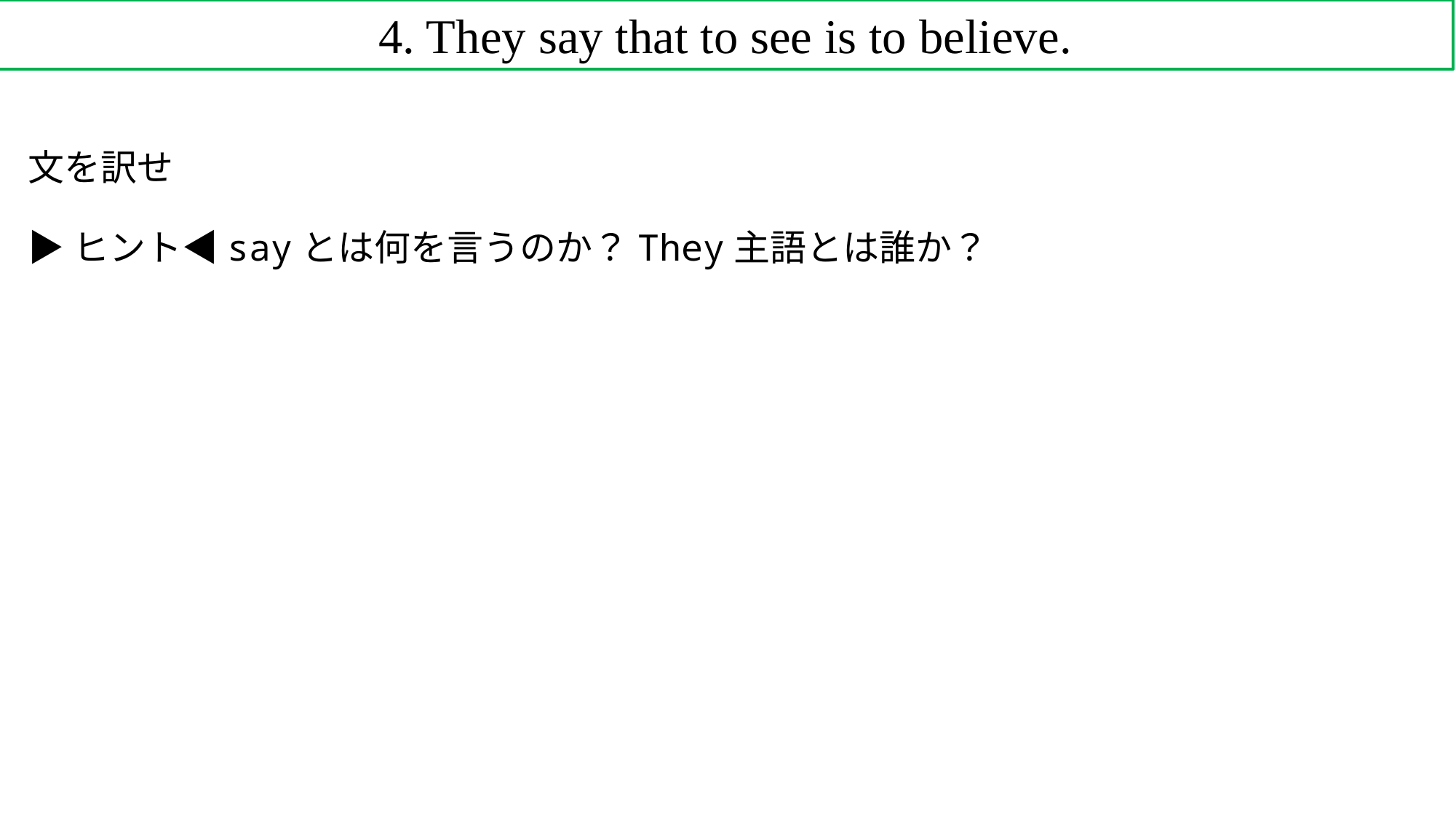

4. They say that to see is to believe.
文を訳せ
▶ヒント◀sayとは何を言うのか？They主語とは誰か？